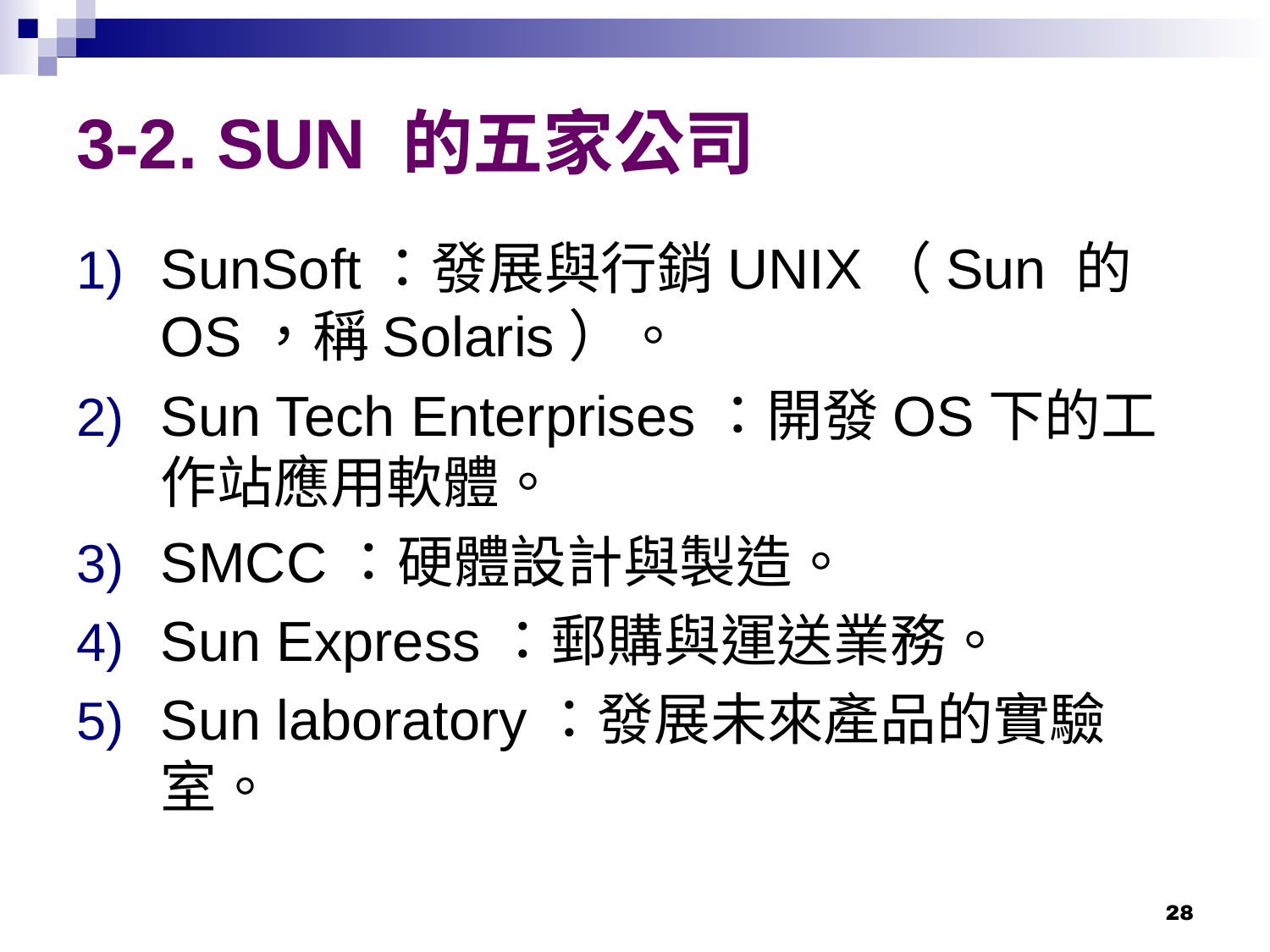

3-2. SUN 的五家公司
SunSoft：發展與行銷UNIX（Sun 的OS，稱Solaris）。
Sun Tech Enterprises：開發OS下的工作站應用軟體。
SMCC：硬體設計與製造。
Sun Express：郵購與運送業務。
Sun laboratory：發展未來產品的實驗室。
28